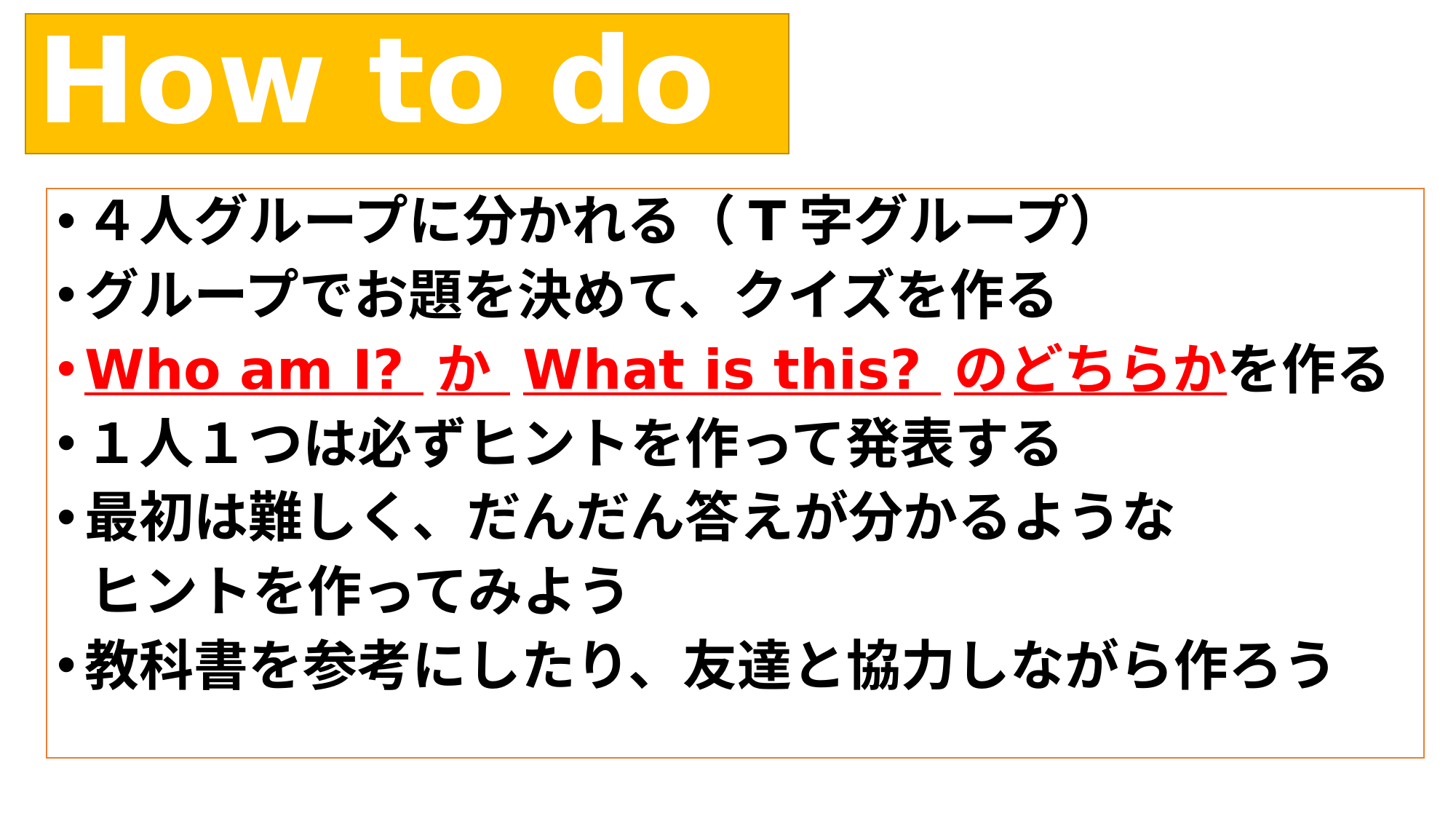

# How to do
４人グループに分かれる（T字グループ）
グループでお題を決めて、クイズを作る
Who am I? か What is this? のどちらかを作る
１人１つは必ずヒントを作って発表する
最初は難しく、だんだん答えが分かるような
 ヒントを作ってみよう
教科書を参考にしたり、友達と協力しながら作ろう